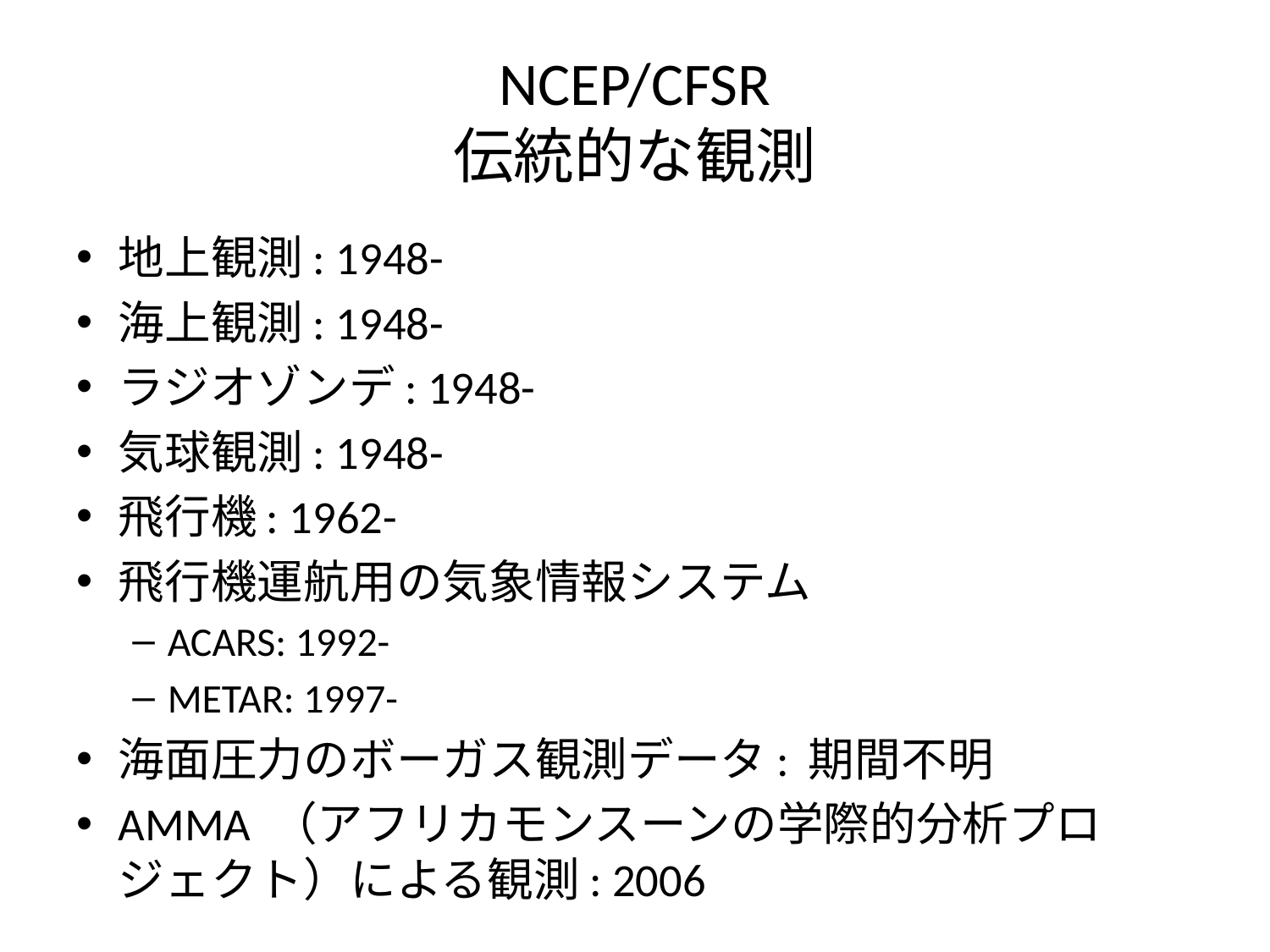

# NCEP/CFSR 伝統的な観測
地上観測: 1948-
海上観測: 1948-
ラジオゾンデ: 1948-
気球観測: 1948-
飛行機: 1962-
飛行機運航用の気象情報システム
ACARS: 1992-
METAR: 1997-
海面圧力のボーガス観測データ: 期間不明
AMMA （アフリカモンスーンの学際的分析プロジェクト）による観測: 2006